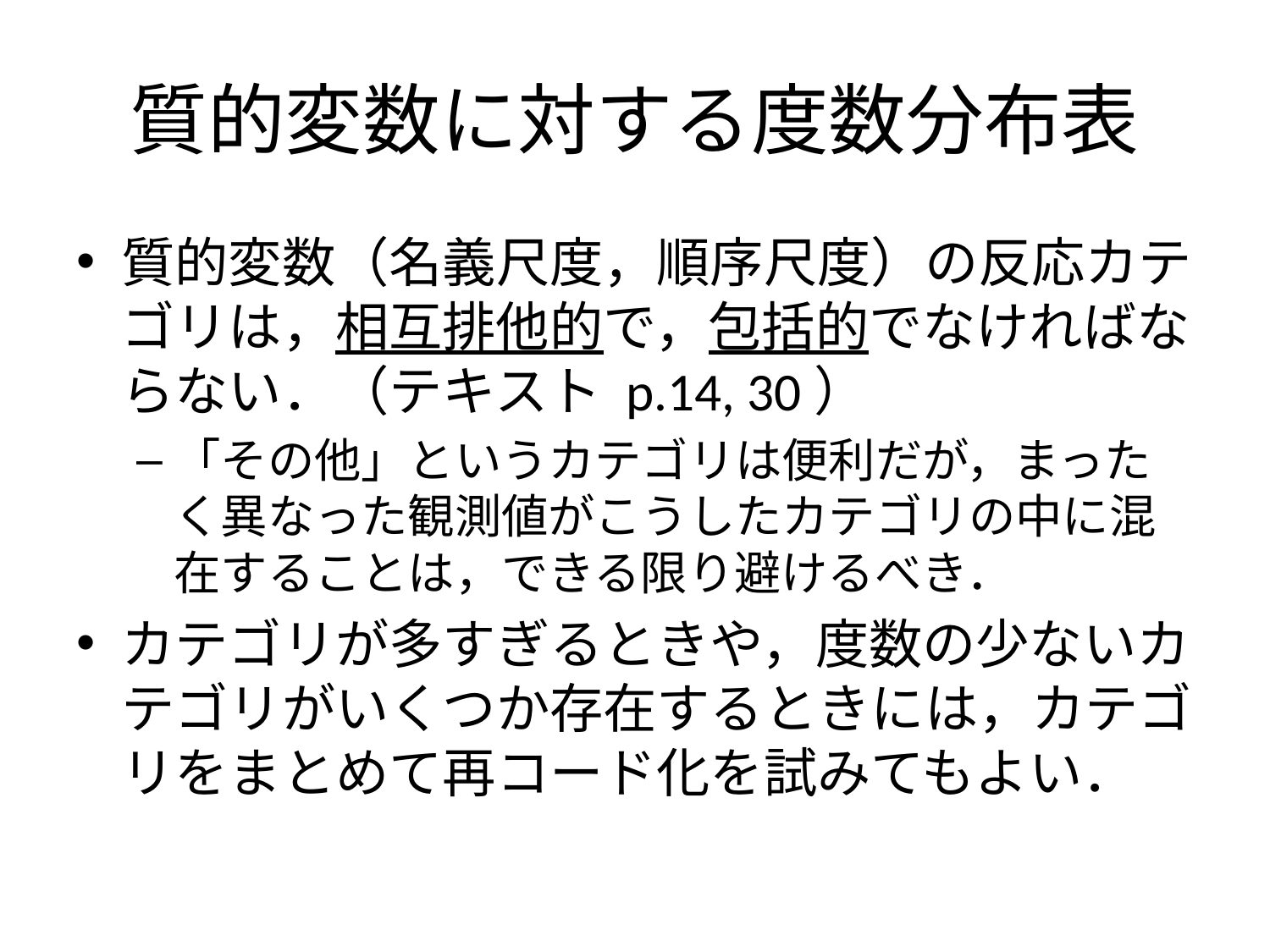

# 質的変数に対する度数分布表
質的変数（名義尺度，順序尺度）の反応カテゴリは，相互排他的で，包括的でなければならない．（テキスト p.14, 30）
「その他」というカテゴリは便利だが，まったく異なった観測値がこうしたカテゴリの中に混在することは，できる限り避けるべき．
カテゴリが多すぎるときや，度数の少ないカテゴリがいくつか存在するときには，カテゴリをまとめて再コード化を試みてもよい．